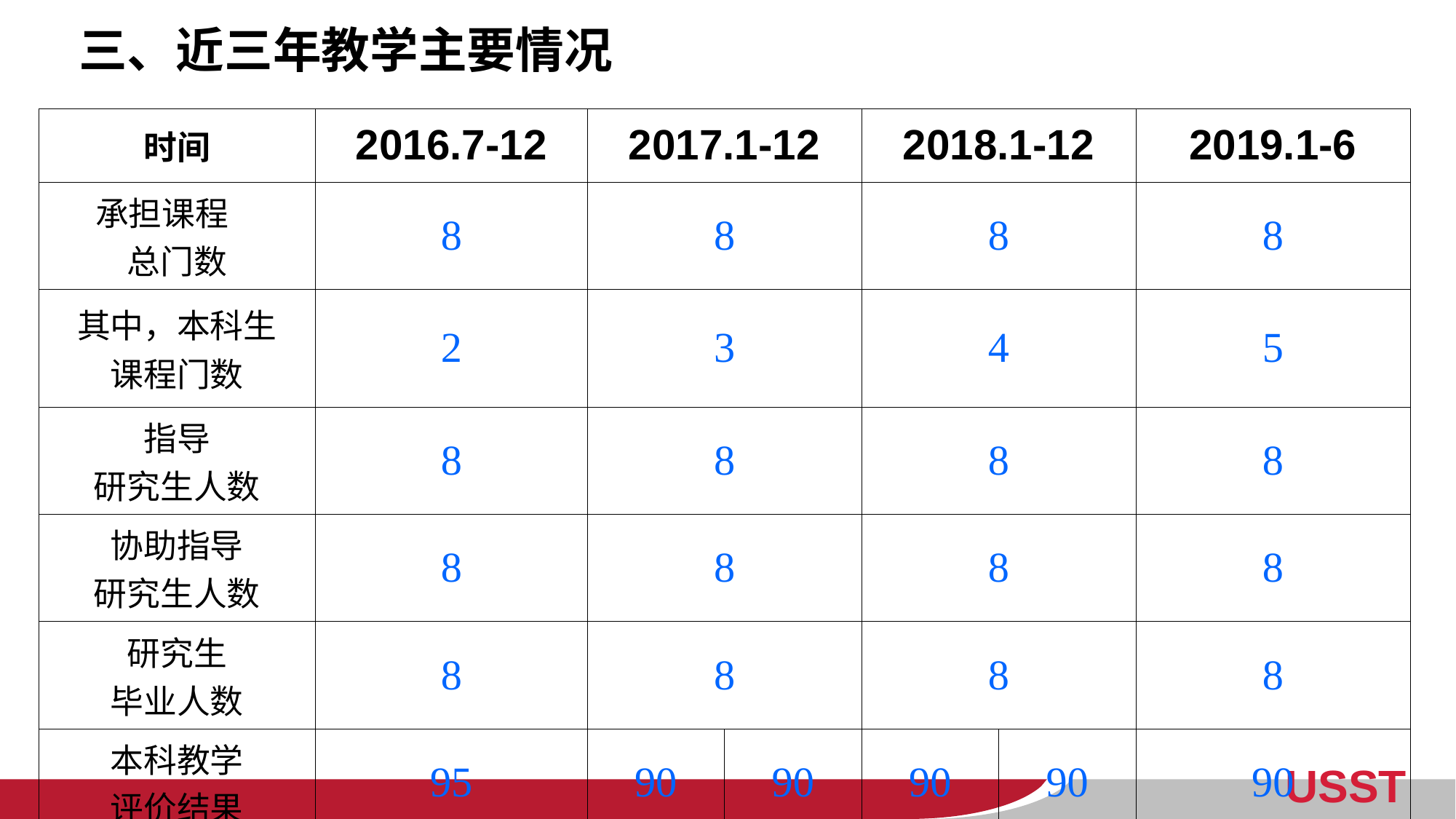

三、近三年教学主要情况
| 时间 | 2016.7-12 | 2017.1-12 |  | 2018.1-12 |  | 2019.1-6 |
| --- | --- | --- | --- | --- | --- | --- |
| 承担课程 总门数 | 8 | 8 |  | 8 |  | 8 |
| 其中，本科生 课程门数 | 2 | 3 |  | 4 |  | 5 |
| 指导 研究生人数 | 8 | 8 |  | 8 |  | 8 |
| 协助指导 研究生人数 | 8 | 8 |  | 8 |  | 8 |
| 研究生 毕业人数 | 8 | 8 |  | 8 |  | 8 |
| 本科教学 评价结果 | 95 | 90 | 90 | 90 | 90 | 90 |